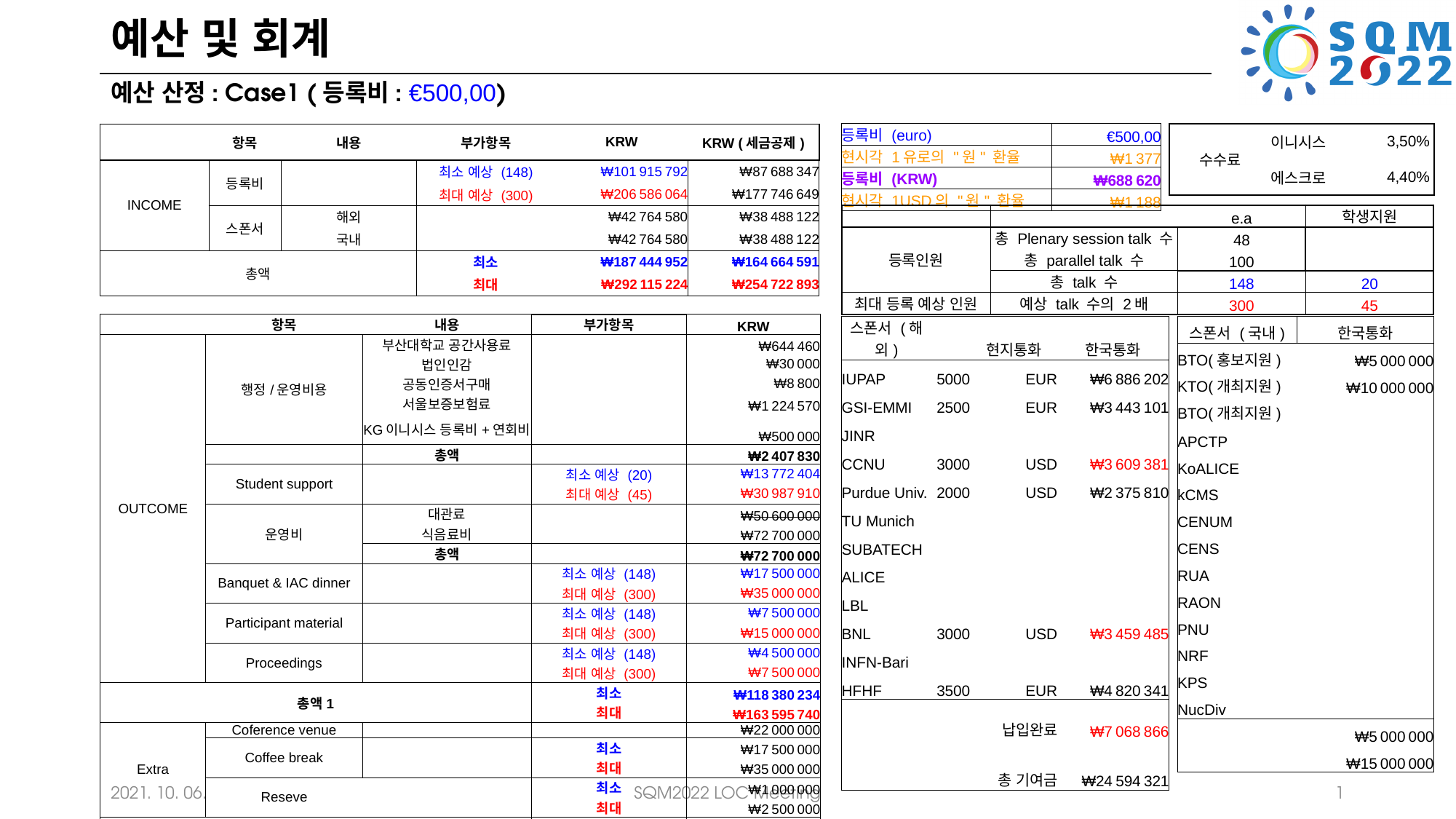

# 예산 및 회계
예산 산정: Case1 (등록비: €500,00)

| 등록비 (euro) | €500,00 |
| --- | --- |
| 현시각 1유로의 "원" 환율 | ₩1 377 |
| 등록비 (KRW) | ₩688 620 |
| 현시각 1USD의 "원" 환율 | ₩1 188 |
| 수수료 | 이니시스 | 3,50% |
| --- | --- | --- |
|  | 에스크로 | 4,40% |
|  | 항목 | 내용 | 부가항목 | KRW | KRW (세금공제) |
| --- | --- | --- | --- | --- | --- |
| INCOME | 등록비 |  | 최소 예상 (148) | ₩101 915 792 | ₩87 688 347 |
|  |  |  | 최대 예상 (300) | ₩206 586 064 | ₩177 746 649 |
|  | 스폰서 | 해외 |  | ₩42 764 580 | ₩38 488 122 |
|  |  | 국내 |  | ₩42 764 580 | ₩38 488 122 |
| 총액 |  |  | 최소 | ₩187 444 952 | ₩164 664 591 |
|  |  |  | 최대 | ₩292 115 224 | ₩254 722 893 |
|  |  | e.a | 학생지원 |
| --- | --- | --- | --- |
| 등록인원 | 총 Plenary session talk 수 | 48 |  |
|  | 총 parallel talk 수 | 100 |  |
|  | 총 talk 수 | 148 | 20 |
| 최대 등록 예상 인원 | 예상 talk 수의 2배 | 300 | 45 |
|  | 항목 | 내용 | 부가항목 | KRW |
| --- | --- | --- | --- | --- |
| OUTCOME | 행정/운영비용 | 부산대학교 공간사용료 |  | ₩644 460 |
|  |  | 법인인감 |  | ₩30 000 |
|  |  | 공동인증서구매 |  | ₩8 800 |
|  |  | 서울보증보험료 |  | ₩1 224 570 |
|  |  | KG이니시스 등록비+연회비 |  | ₩500 000 |
|  |  | 총액 |  | ₩2 407 830 |
|  | Student support |  | 최소 예상 (20) | ₩13 772 404 |
|  |  |  | 최대 예상 (45) | ₩30 987 910 |
|  | 운영비 | 대관료 |  | ₩50 600 000 |
|  |  | 식음료비 |  | ₩72 700 000 |
|  |  | 총액 |  | ₩72 700 000 |
|  | Banquet & IAC dinner |  | 최소 예상 (148) | ₩17 500 000 |
|  |  |  | 최대 예상 (300) | ₩35 000 000 |
|  | Participant material |  | 최소 예상 (148) | ₩7 500 000 |
|  |  |  | 최대 예상 (300) | ₩15 000 000 |
|  | Proceedings |  | 최소 예상 (148) | ₩4 500 000 |
|  |  |  | 최대 예상 (300) | ₩7 500 000 |
| 총액1 |  |  | 최소 | ₩118 380 234 |
|  |  |  | 최대 | ₩163 595 740 |
| Extra | Coference venue |  |  | ₩22 000 000 |
|  | Coffee break |  | 최소 | ₩17 500 000 |
|  |  |  | 최대 | ₩35 000 000 |
|  | Reseve |  | 최소 | ₩1 000 000 |
|  |  |  | 최대 | ₩2 500 000 |
| 총액2 = 총액1+Extra |  |  | 최소 | ₩158 880 234 |
|  |  |  | 최대 | ₩223 095 740 |
| 스폰서 (해외) |  | 현지통화 | 한국통화 |
| --- | --- | --- | --- |
| IUPAP | 5000 | EUR | ₩6 886 202 |
| GSI-EMMI | 2500 | EUR | ₩3 443 101 |
| JINR |  |  |  |
| CCNU | 3000 | USD | ₩3 609 381 |
| Purdue Univ. | 2000 | USD | ₩2 375 810 |
| TU Munich |  |  |  |
| SUBATECH |  |  |  |
| ALICE |  |  |  |
| LBL |  |  |  |
| BNL | 3000 | USD | ₩3 459 485 |
| INFN-Bari |  |  |  |
| HFHF | 3500 | EUR | ₩4 820 341 |
|  |  | 납입완료 | ₩7 068 866 |
|  |  | 총 기여금 | ₩24 594 321 |
| 스폰서 (국내) | 한국통화 |
| --- | --- |
| BTO(홍보지원) | ₩5 000 000 |
| KTO(개최지원) | ₩10 000 000 |
| BTO(개최지원) |  |
| APCTP |  |
| KoALICE |  |
| kCMS |  |
| CENUM |  |
| CENS |  |
| RUA |  |
| RAON |  |
| PNU |  |
| NRF |  |
| KPS |  |
| NucDiv |  |
|  | ₩5 000 000 |
|  | ₩15 000 000 |
2021. 10. 06.
SQM2022 LOC Meeting
1